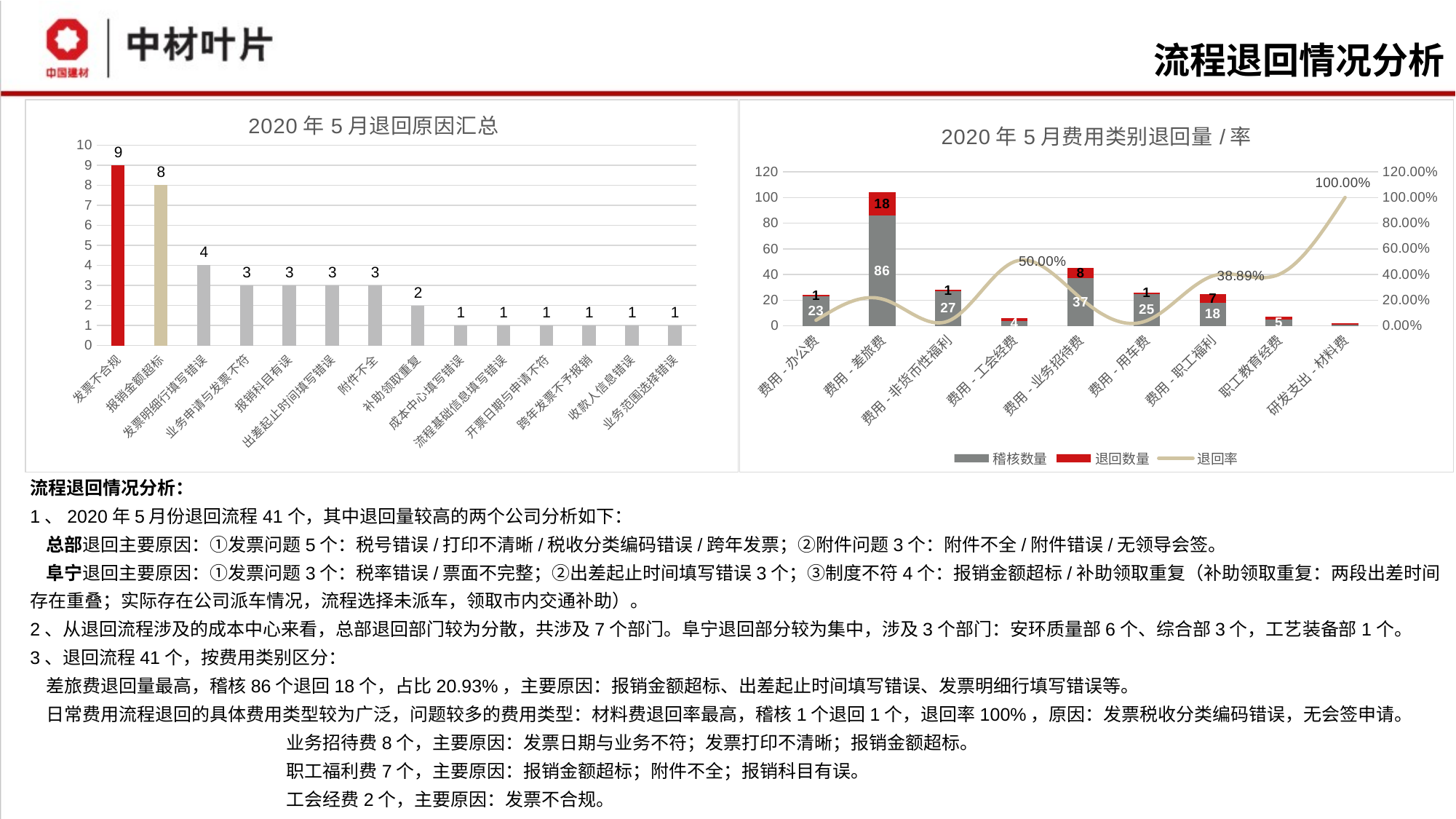

流程退回情况分析

### Chart: 2020年5月退回原因汇总

| Category | 汇总 |
|---|---|
| 发票不合规 | 9.0 |
| 报销金额超标 | 8.0 |
| 发票明细行填写错误 | 4.0 |
| 业务申请与发票不符 | 3.0 |
| 报销科目有误 | 3.0 |
| 出差起止时间填写错误 | 3.0 |
| 附件不全 | 3.0 |
| 补助领取重复 | 2.0 |
| 成本中心填写错误 | 1.0 |
| 流程基础信息填写错误 | 1.0 |
| 开票日期与申请不符 | 1.0 |
| 跨年发票不予报销 | 1.0 |
| 收款人信息错误 | 1.0 |
| 业务范围选择错误 | 1.0 |

### Chart: 2020年5月费用类别退回量/率

| Category | 稽核数量 | 退回数量 | 退回率 |
|---|---|---|---|
| 费用-办公费 | 23.0 | 1.0 | 0.0434782608695652 |
| 费用-差旅费 | 86.0 | 18.0 | 0.209302325581395 |
| 费用-非货币性福利 | 27.0 | 1.0 | 0.037037037037037 |
| 费用-工会经费 | 4.0 | 2.0 | 0.5 |
| 费用-业务招待费 | 37.0 | 8.0 | 0.216216216216216 |
| 费用-用车费 | 25.0 | 1.0 | 0.04 |
| 费用-职工福利 | 18.0 | 7.0 | 0.388888888888889 |
| 职工教育经费 | 5.0 | 2.0 | 0.4 |
| 研发支出-材料费 | 1.0 | 1.0 | 1.0 |
流程退回情况分析：
1、2020年5月份退回流程41个，其中退回量较高的两个公司分析如下：
   总部退回主要原因：①发票问题5个：税号错误/打印不清晰/税收分类编码错误/跨年发票；②附件问题3个：附件不全/附件错误/无领导会签。
   阜宁退回主要原因：①发票问题3个：税率错误/票面不完整；②出差起止时间填写错误3个；③制度不符4个：报销金额超标/补助领取重复（补助领取重复：两段出差时间存在重叠；实际存在公司派车情况，流程选择未派车，领取市内交通补助）。
2、从退回流程涉及的成本中心来看，总部退回部门较为分散，共涉及7个部门。阜宁退回部分较为集中，涉及3个部门：安环质量部6个、综合部3个，工艺装备部1个。
3、退回流程41个，按费用类别区分：
   差旅费退回量最高，稽核86个退回18个，占比20.93%，主要原因：报销金额超标、出差起止时间填写错误、发票明细行填写错误等。
   日常费用流程退回的具体费用类型较为广泛，问题较多的费用类型：材料费退回率最高，稽核1个退回1个，退回率100%，原因：发票税收分类编码错误，无会签申请。
                                                               业务招待费8个，主要原因：发票日期与业务不符；发票打印不清晰；报销金额超标。
                                                               职工福利费7个，主要原因：报销金额超标；附件不全；报销科目有误。
                                                               工会经费2个，主要原因：发票不合规。